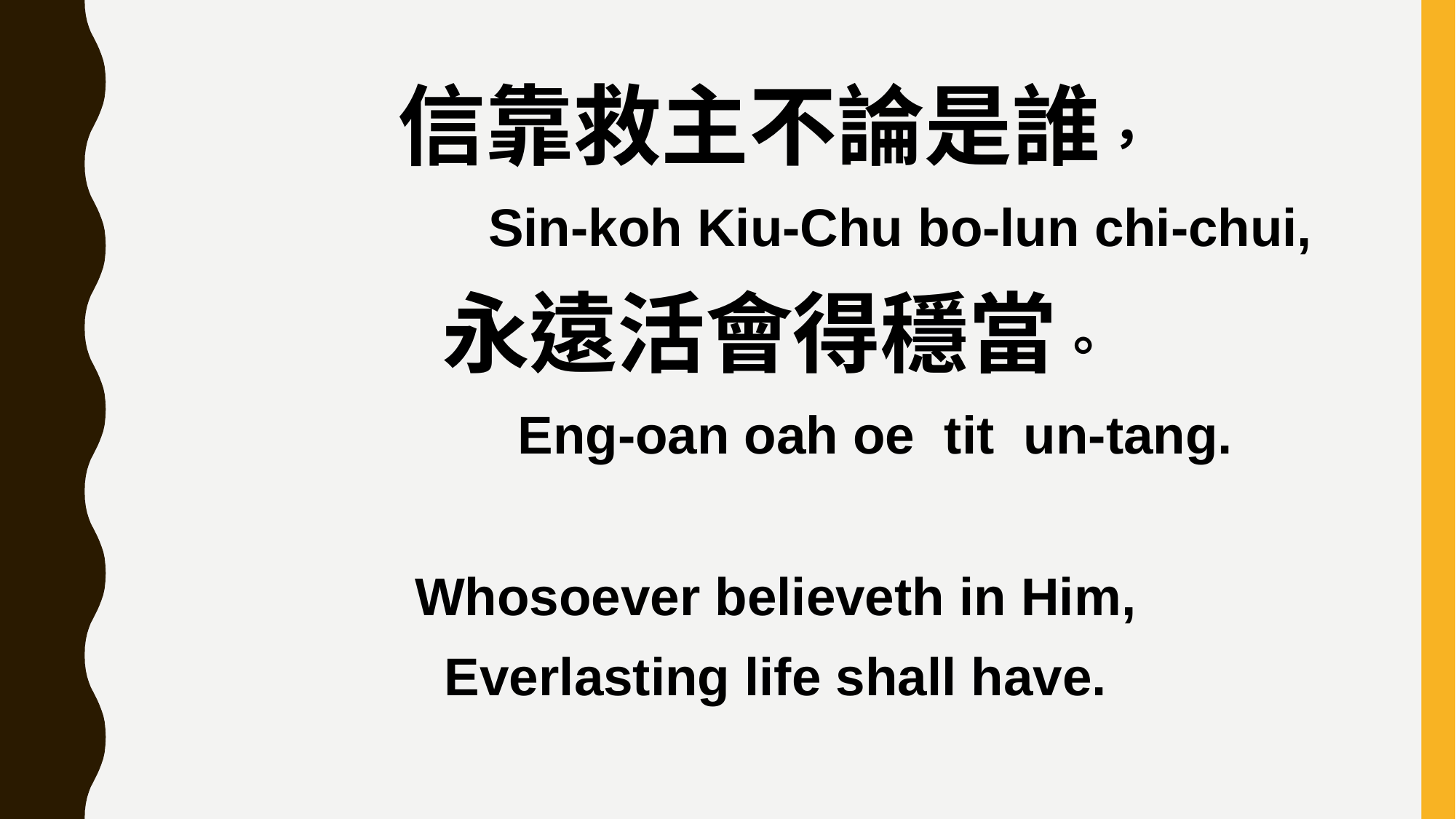

信靠救主不論是誰，
                        Sin-koh Kiu-Chu bo-lun chi-chui,
永遠活會得穩當。
                          Eng-oan oah oe  tit  un-tang.

Whosoever believeth in Him,
Everlasting life shall have.